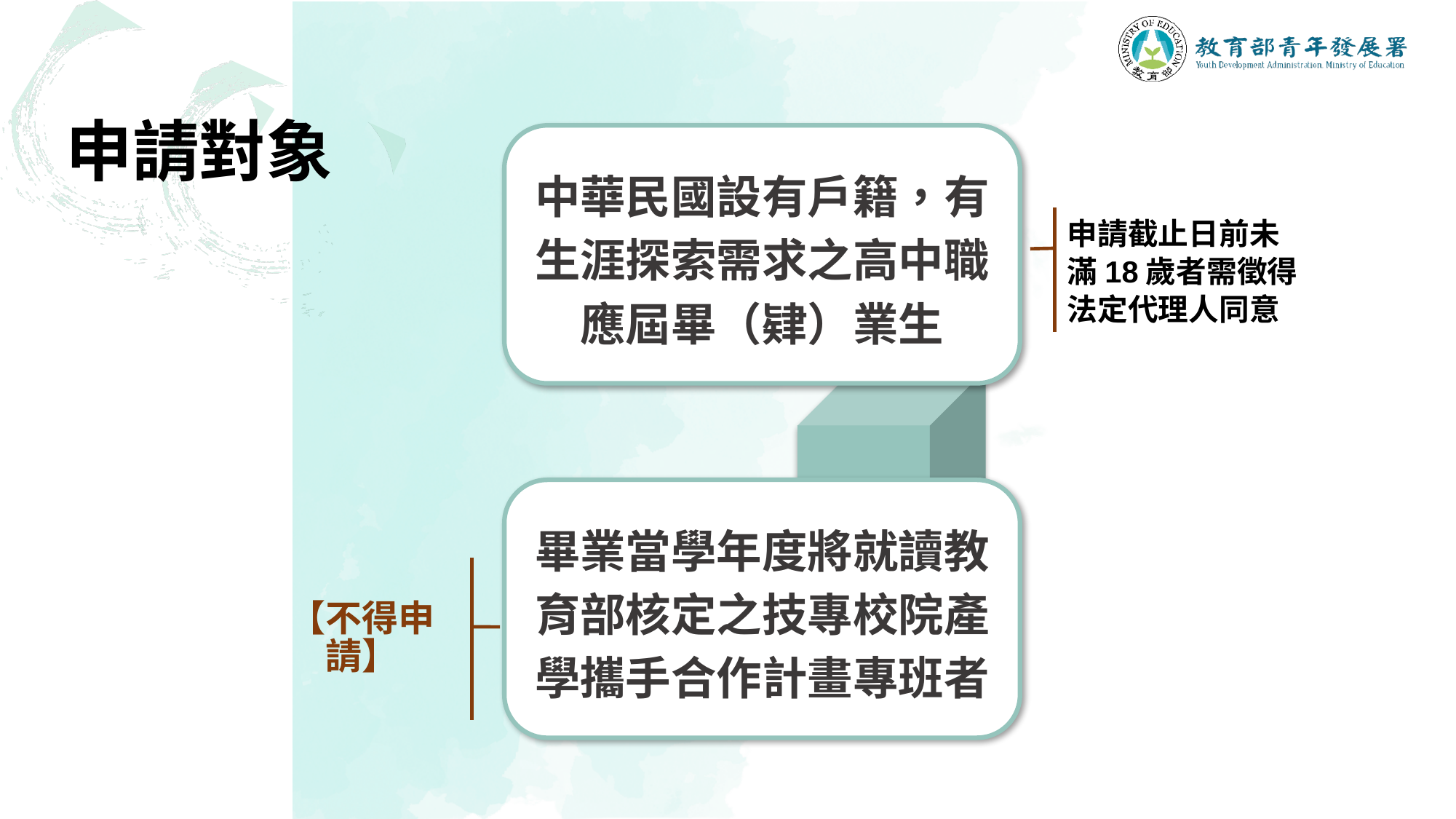

# 申請對象
中華民國設有戶籍，有生涯探索需求之高中職應屆畢（肄）業生
申請截止日前未滿18歲者需徵得法定代理人同意

畢業當學年度將就讀教育部核定之技專校院產學攜手合作計畫專班者

【不得申請】